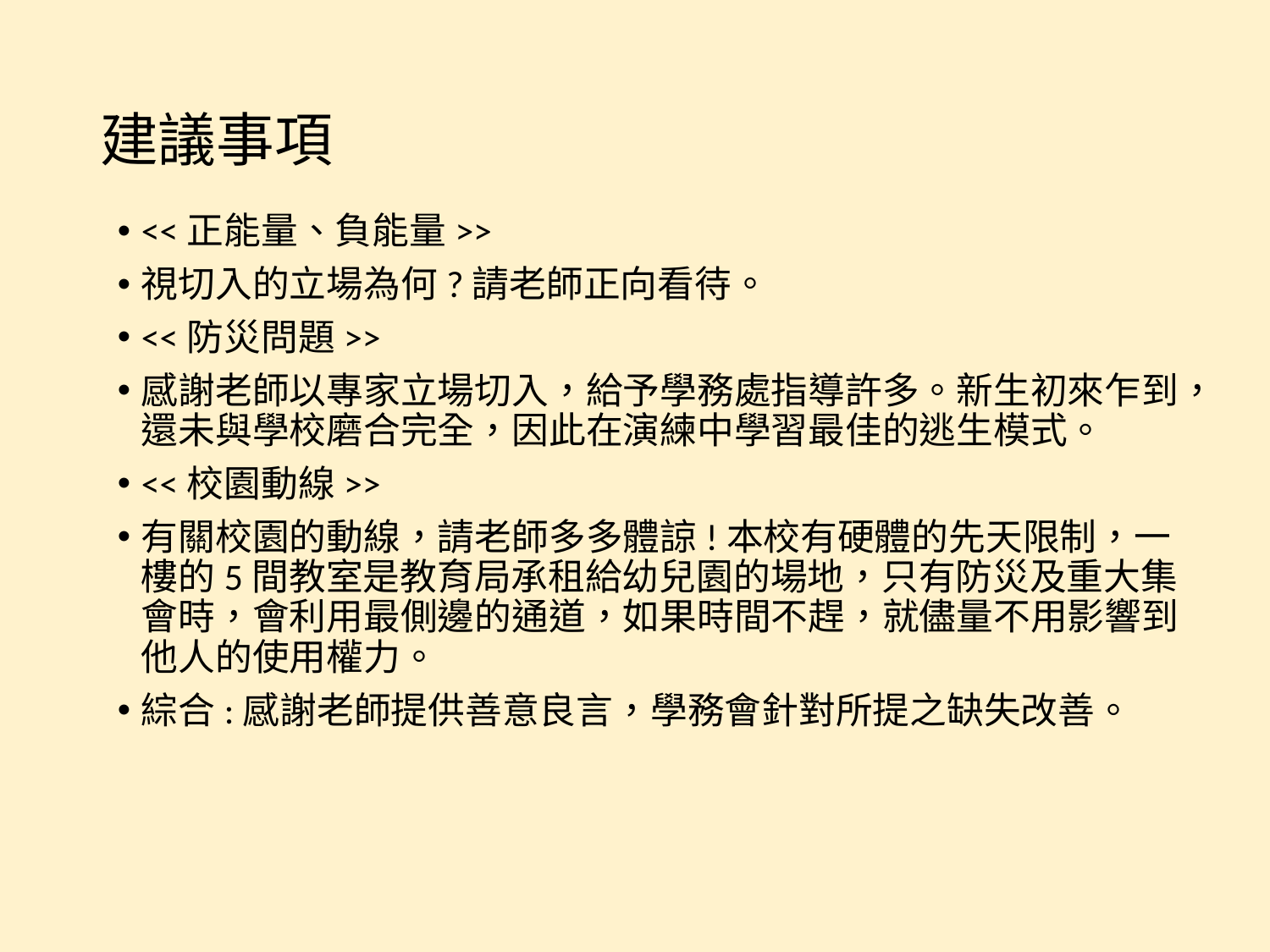

# 建議事項
<<正能量、負能量>>
視切入的立場為何?請老師正向看待。
<<防災問題>>
感謝老師以專家立場切入，給予學務處指導許多。新生初來乍到，還未與學校磨合完全，因此在演練中學習最佳的逃生模式。
<<校園動線>>
有關校園的動線，請老師多多體諒!本校有硬體的先天限制，一樓的5間教室是教育局承租給幼兒園的場地，只有防災及重大集會時，會利用最側邊的通道，如果時間不趕，就儘量不用影響到他人的使用權力。
綜合:感謝老師提供善意良言，學務會針對所提之缺失改善。